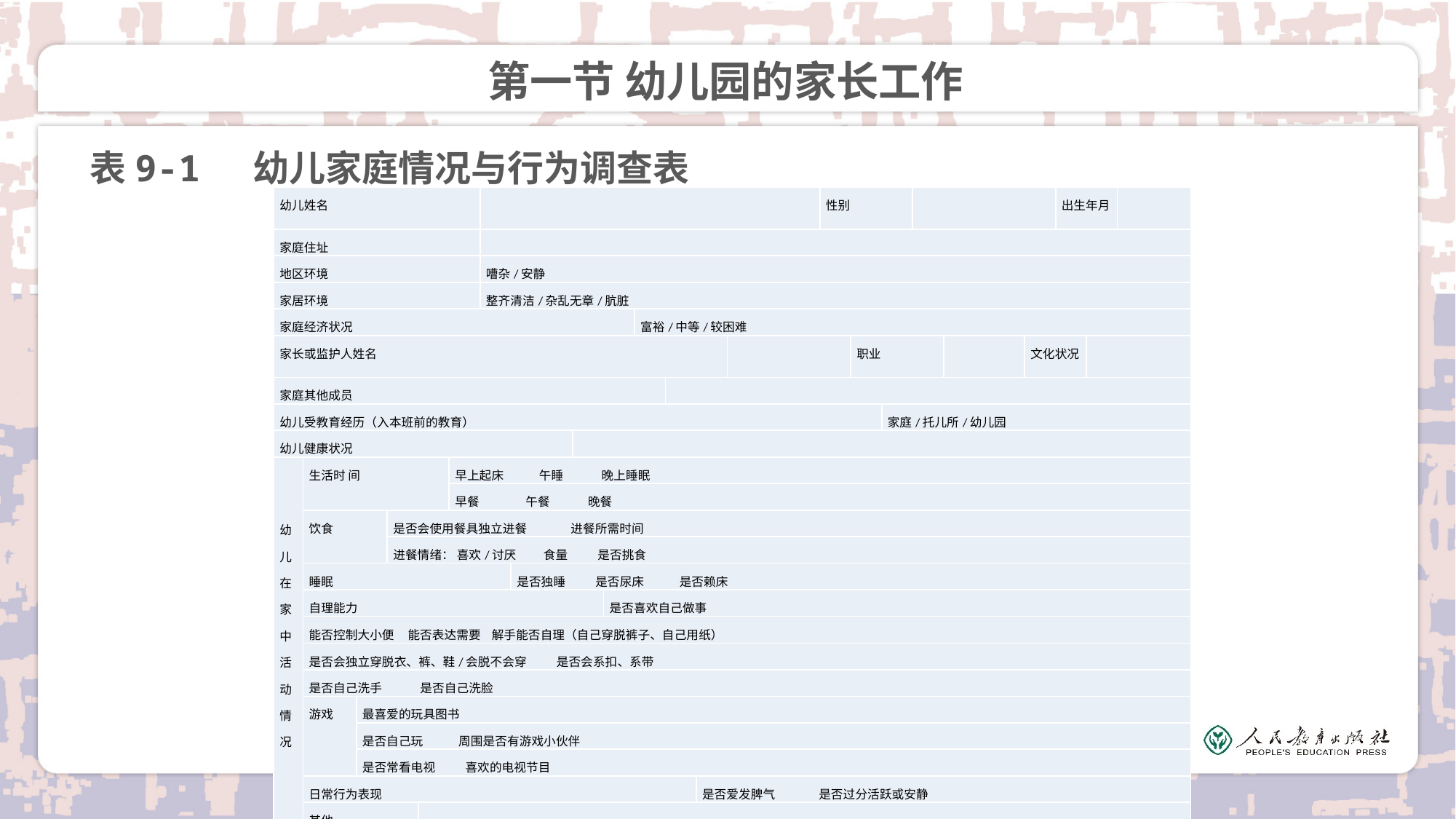

# 第一节 幼儿园的家长工作
表9-1  幼儿家庭情况与行为调查表
| 幼儿姓名 |  |  |  |  |  |  |  |  |  |  |  |  |  |  |  |  | 性别 |  |  |  |  |  | 出生年月 |  |  |
| --- | --- | --- | --- | --- | --- | --- | --- | --- | --- | --- | --- | --- | --- | --- | --- | --- | --- | --- | --- | --- | --- | --- | --- | --- | --- |
| 家庭住址 |  |  |  |  |  |  |  |  |  |  |  |  |  |  |  |  |  |  |  |  |  |  |  |  |  |
| 地区环境 |  |  |  |  |  | 嘈杂/安静 |  |  |  |  |  |  |  |  |  |  |  |  |  |  |  |  |  |  |  |
| 家居环境 |  |  |  |  |  | 整齐清洁/杂乱无章/肮脏 |  |  |  |  |  |  |  |  |  |  |  |  |  |  |  |  |  |  |  |
| 家庭经济状况 |  |  |  |  |  |  |  |  |  |  | 富裕/中等/较困难 |  |  |  |  |  |  |  |  |  |  |  |  |  |  |
| 家长或监护人姓名 |  |  |  |  |  |  |  |  |  |  |  |  |  |  |  |  |  | 职业 |  |  |  | 文化状况 |  |  |  |
| 家庭其他成员 |  |  |  |  |  |  |  |  |  |  |  |  |  |  |  |  |  |  |  |  |  |  |  |  |  |
| 幼儿受教育经历（入本班前的教育） |  |  |  |  |  |  |  |  |  |  |  |  |  |  |  |  |  |  | 家庭/托儿所/幼儿园 |  |  |  |  |  |  |
| 幼儿健康状况 |  |  |  |  |  |  |  |  |  |  |  |  |  |  |  |  |  |  |  |  |  |  |  |  |  |
| 幼儿在家中活动情况 | 生活时 间 |  |  |  | 早上起床 午睡 晚上睡眠 |  |  |  |  |  |  |  |  |  |  |  |  |  |  |  |  |  |  |  |  |
|  |  |  |  |  | 早餐 午餐 晚餐 |  |  |  |  |  |  |  |  |  |  |  |  |  |  |  |  |  |  |  |  |
|  | 饮食 |  | 是否会使用餐具独立进餐 进餐所需时间 |  |  |  |  |  |  |  |  |  |  |  |  |  |  |  |  |  |  |  |  |  |  |
|  |  |  | 进餐情绪： 喜欢/讨厌 食量 是否挑食 |  |  |  |  |  |  |  |  |  |  |  |  |  |  |  |  |  |  |  |  |  |  |
|  | 睡眠 |  |  |  |  |  | 是否独睡 是否尿床 是否赖床 |  |  |  |  |  |  |  |  |  |  |  |  |  |  |  |  |  |  |
|  | 自理能力 |  |  |  |  |  |  |  |  | 是否喜欢自己做事 |  |  |  |  |  |  |  |  |  |  |  |  |  |  |  |
|  | 能否控制大小便 能否表达需要 解手能否自理（自己穿脱裤子、自己用纸） |  |  |  |  |  |  |  |  |  |  |  |  |  |  |  |  |  |  |  |  |  |  |  |  |
|  | 是否会独立穿脱衣、裤、鞋/会脱不会穿 是否会系扣、系带 |  |  |  |  |  |  |  |  |  |  |  |  |  |  |  |  |  |  |  |  |  |  |  |  |
|  | 是否自己洗手 是否自己洗脸 |  |  |  |  |  |  |  |  |  |  |  |  |  |  |  |  |  |  |  |  |  |  |  |  |
|  | 游戏 | 最喜爱的玩具图书 |  |  |  |  |  |  |  |  |  |  |  |  |  |  |  |  |  |  |  |  |  |  |  |
|  |  | 是否自己玩 周围是否有游戏小伙伴 |  |  |  |  |  |  |  |  |  |  |  |  |  |  |  |  |  |  |  |  |  |  |  |
|  |  | 是否常看电视 喜欢的电视节目 |  |  |  |  |  |  |  |  |  |  |  |  |  |  |  |  |  |  |  |  |  |  |  |
|  | 日常行为表现 |  |  |  |  |  |  |  |  |  |  |  | 是否爱发脾气 是否过分活跃或安静 |  |  |  |  |  |  |  |  |  |  |  |  |
|  | 其他 |  |  |  |  |  |  |  |  |  |  |  |  |  |  |  |  |  |  |  |  |  |  |  |  |
| 家庭闲暇活动 |  |  |  |  |  |  |  |  |  |  |  |  |  |  |  |  |  |  |  |  |  |  |  |  |  |
| 家长与幼儿之间的关系、态度 |  |  |  |  |  |  |  |  |  |  |  |  |  |  |  |  |  |  |  |  |  |  |  |  |  |
| 家长对幼儿的希望及对学前班的要求 |  |  |  |  |  |  |  |  |  |  |  |  |  |  |  |  |  |  |  |  |  |  |  |  |  |